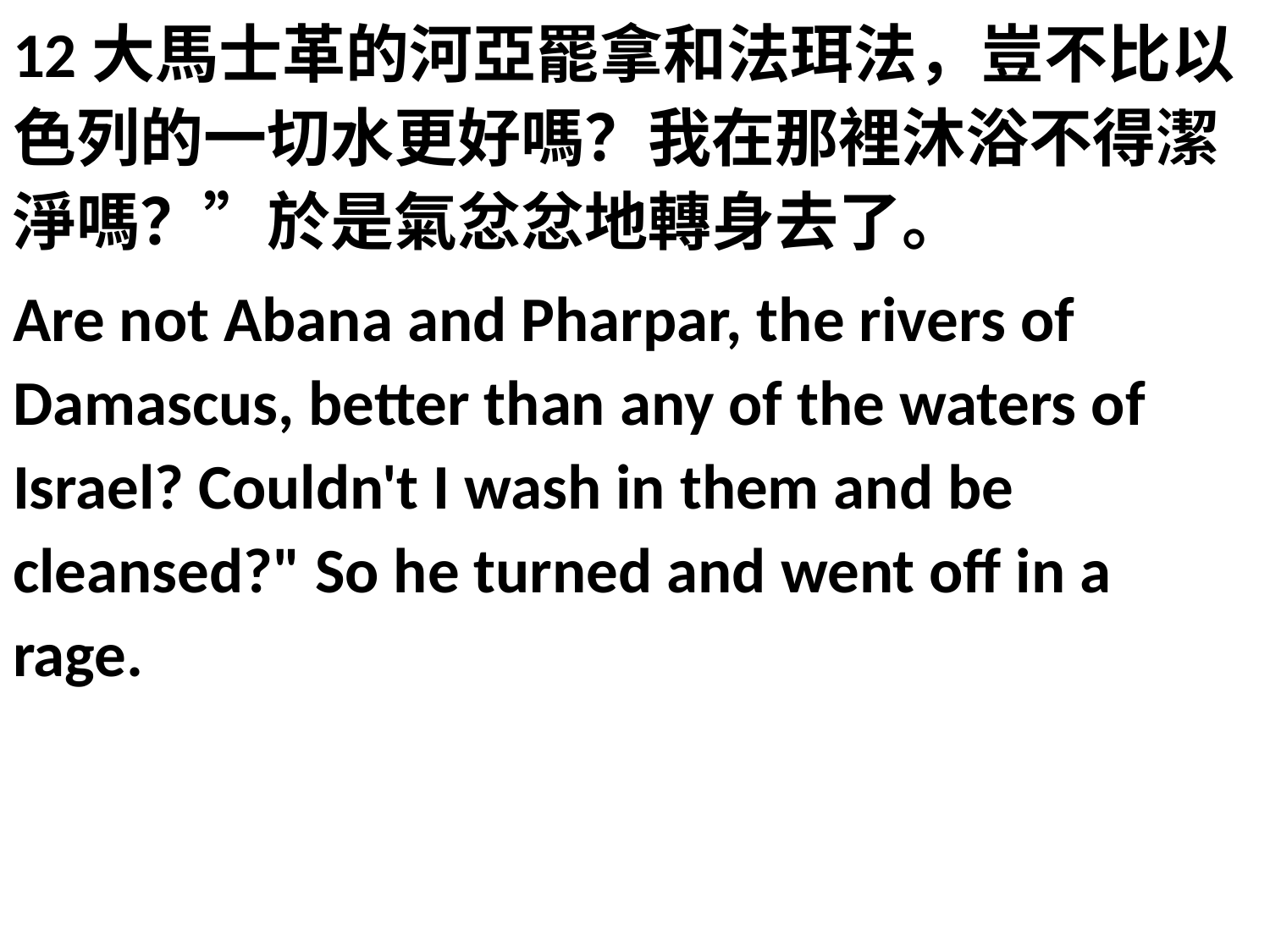

12大馬士革的河亞罷拿和法珥法，豈不比以色列的一切水更好嗎？我在那裡沐浴不得潔淨嗎？”於是氣忿忿地轉身去了。
Are not Abana and Pharpar, the rivers of Damascus, better than any of the waters of Israel? Couldn't I wash in them and be cleansed?" So he turned and went off in a rage.